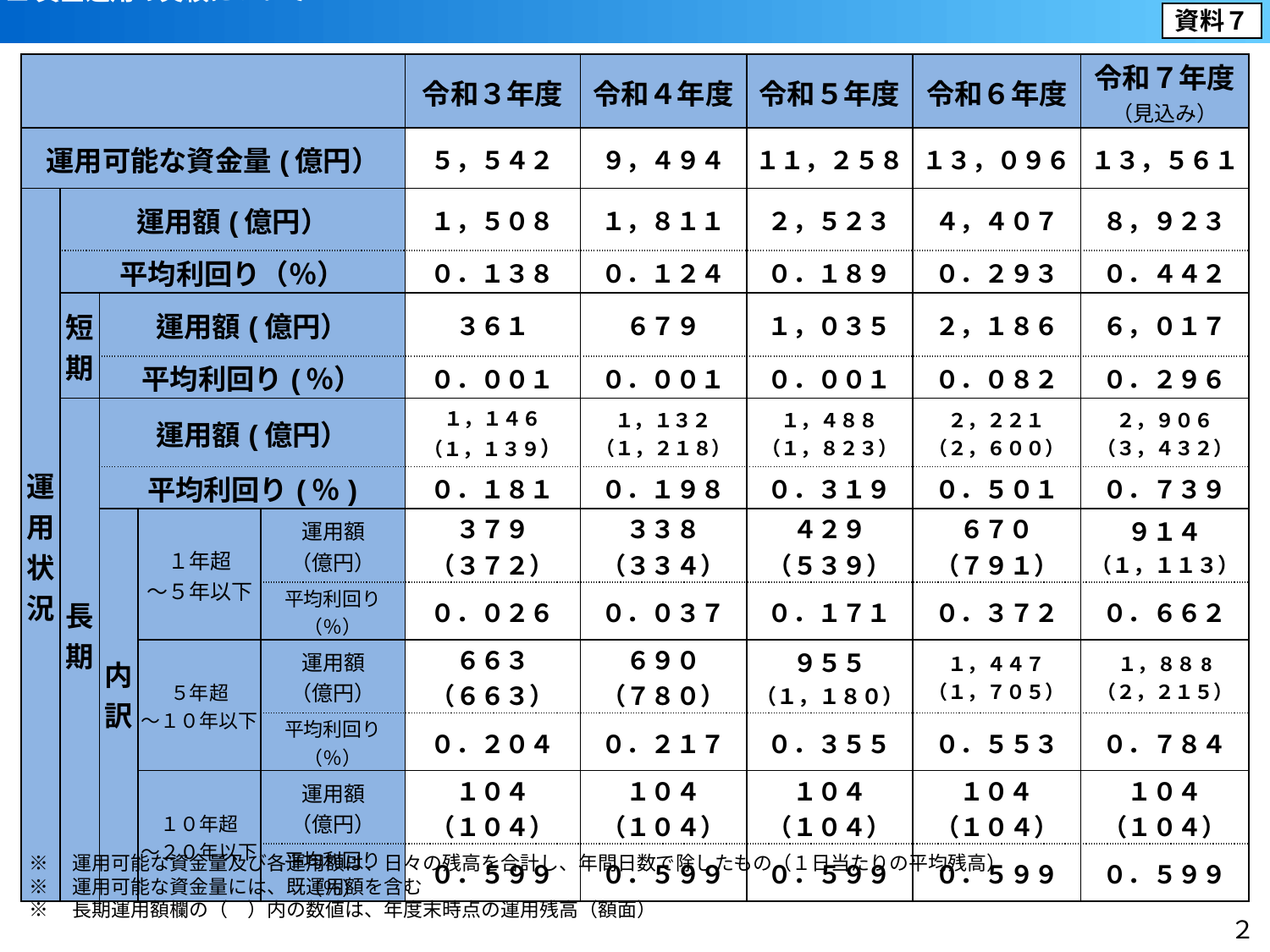

■資金運用の実績について
資料７
|  |  |  |  |  | 令和３年度 | 令和４年度 | 令和５年度 | 令和６年度 | 令和７年度 （見込み） |
| --- | --- | --- | --- | --- | --- | --- | --- | --- | --- |
| 運用可能な資金量(億円） |  |  |  |  | ５，５４２ | ９，４９４ | １１，２５８ | １３，０９６ | １３，５６１ |
| 運 用 状 況 | 運用額(億円） |  |  |  | １，５０８ | １，８１１ | ２，５２３ | ４，４０７ | ８，９２３ |
|  | 平均利回り（％） |  |  |  | ０．１３８ | ０．１２４ | ０．１８９ | ０．２９３ | ０．４４２ |
|  | 短 期 | 運用額(億円） |  |  | ３６１ | ６７９ | １，０３５ | ２，１８６ | ６，０１７ |
|  |  | 平均利回り(％） |  |  | ０．００１ | ０．００１ | ０．００１ | ０．０８２ | ０．２９６ |
|  | 長期 | 運用額(億円） |  |  | １，１４６ （１，１３９） | １，１３２ （１，２１８） | １，４８８ （１，８２３） | ２，２２１ （２，６００） | ２，９０６ （３，４３２） |
|  |  | 平均利回り(％) |  |  | ０．１８１ | ０．１９８ | ０．３１９ | ０．５０１ | ０．７３９ |
|  |  | 内 訳 | １年超 ～５年以下 | 運用額 （億円） | ３７９ （３７２） | ３３８ （３３４） | ４２９ （５３９） | ６７０ （７９１） | ９１４ （１，１１３） |
|  |  |  |  | 平均利回り（％） | ０．０２６ | ０．０３７ | ０．１７１ | ０．３７２ | ０．６６２ |
|  |  |  | ５年超 ～１０年以下 | 運用額 （億円） | ６６３ （６６３） | ６９０ （７８０） | ９５５ （１，１８０） | １，４４７ （１，７０５） | １，８８8 （２，２１５） |
|  |  |  |  | 平均利回り（％） | ０．２０４ | ０．２１７ | ０．３５５ | ０．５５３ | ０．７８４ |
|  |  |  | １０年超 ～２０年以下 | 運用額 （億円） | １０４ （１０４） | １０４ （１０４） | １０４ （１０４） | １０４ （１０４） | １０４ （１０４） |
|  |  |  |  | 平均利回り（％） | ０．５９９ | ０．５９９ | ０．５９９ | ０．５９９ | ０．５９９ |
※　運用可能な資金量及び各運用額は、日々の残高を合計し、年間日数で除したもの（１日当たりの平均残高）
※　運用可能な資金量には、既運用額を含む
※　長期運用額欄の（　）内の数値は、年度末時点の運用残高（額面）
２